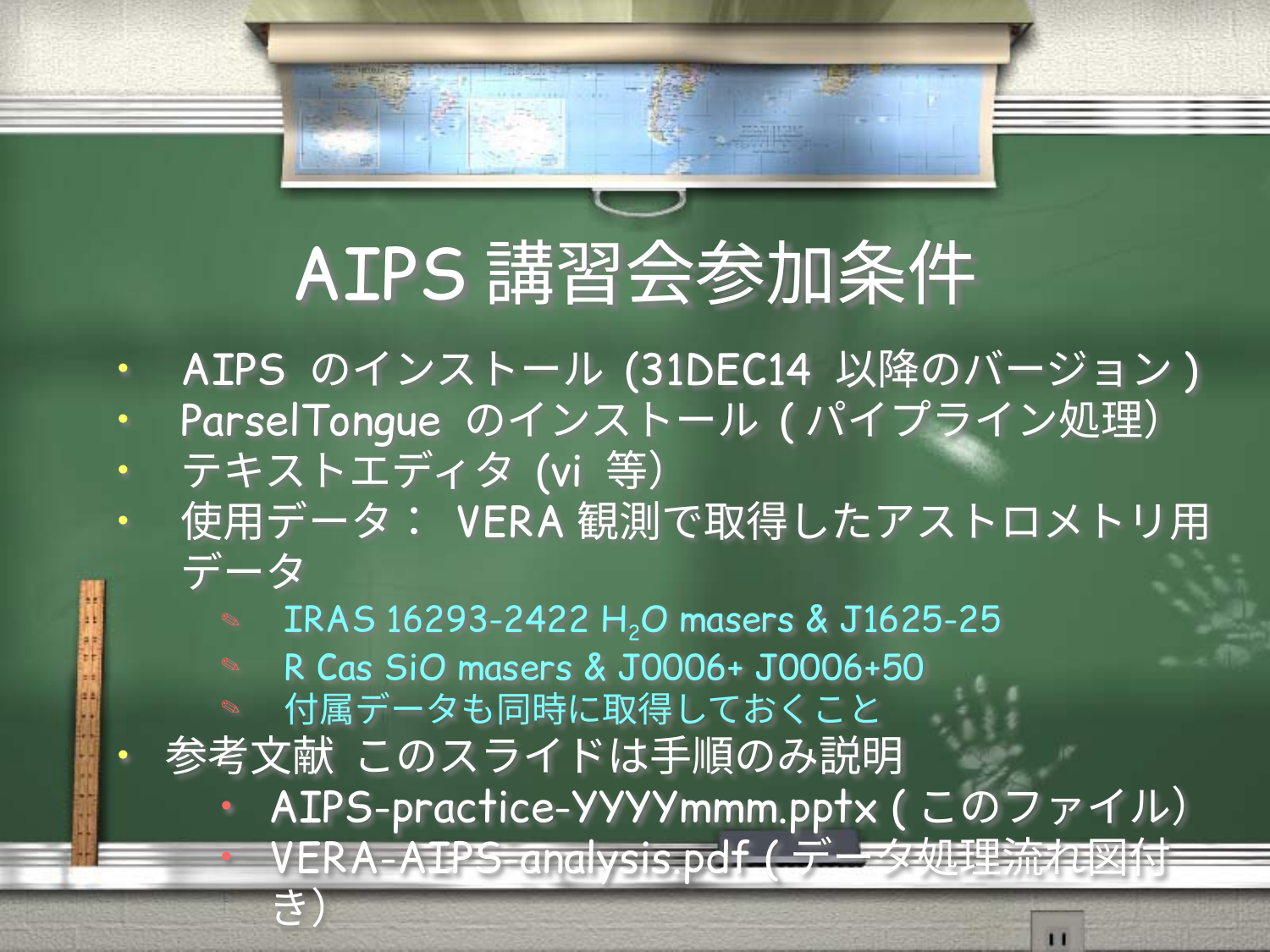

# AIPS講習会参加条件
AIPS のインストール (31DEC14 以降のバージョン)
ParselTongue のインストール (パイプライン処理）
テキストエディタ (vi 等）
使用データ： VERA観測で取得したアストロメトリ用データ
IRAS 16293-2422 H2O masers & J1625-25
R Cas SiO masers & J0006+ J0006+50
付属データも同時に取得しておくこと
参考文献  このスライドは手順のみ説明
AIPS-practice-YYYYmmm.pptx (このファイル）
VERA-AIPS-analysis.pdf (データ処理流れ図付き）